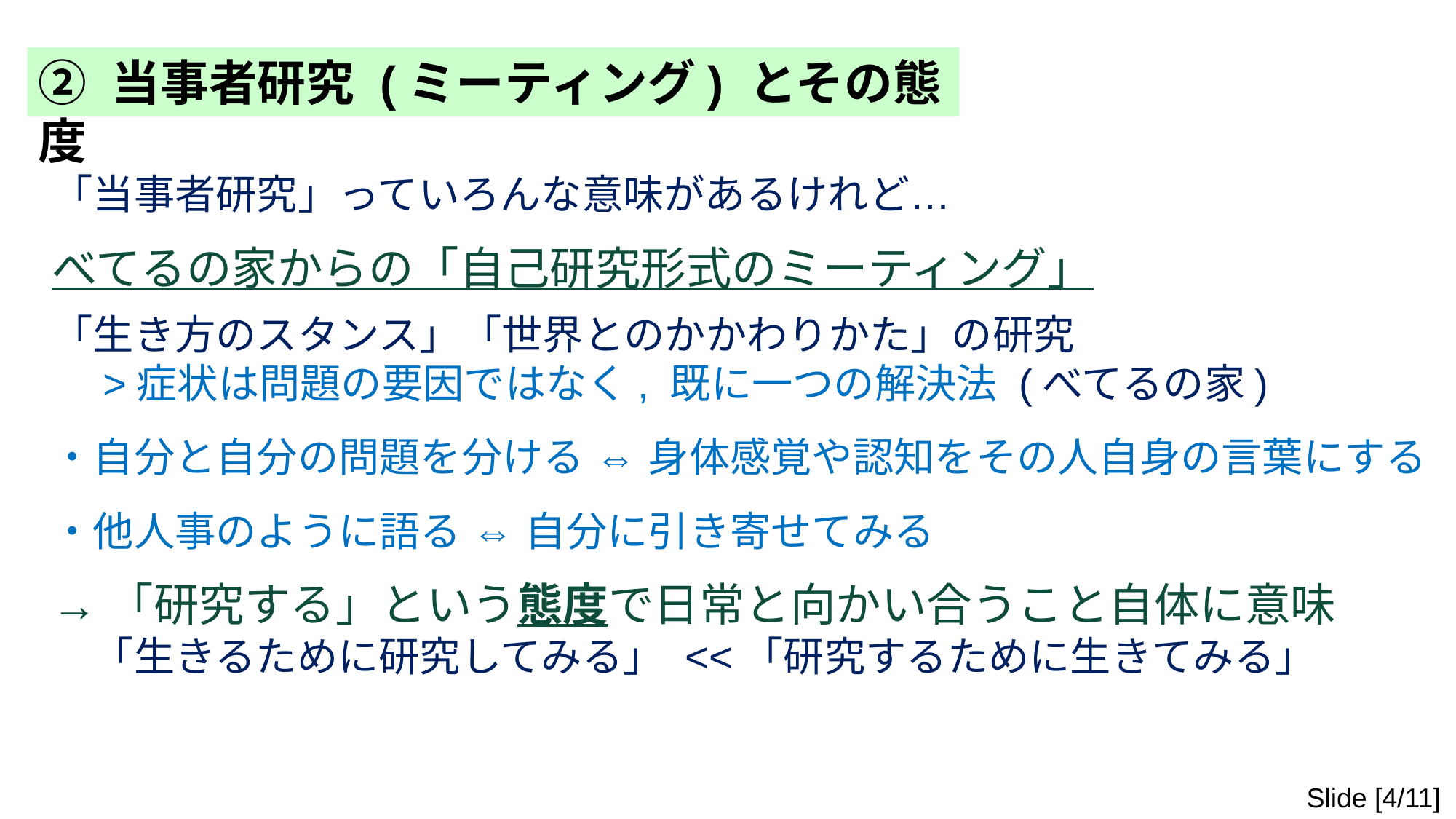

② 当事者研究 (ミーティング) とその態度

「当事者研究」っていろんな意味があるけれど…

べてるの家からの「自己研究形式のミーティング」

「生き方のスタンス」「世界とのかかわりかた」の研究
　>症状は問題の要因ではなく, 既に一つの解決法 (べてるの家)
・自分と自分の問題を分ける ⇔ 身体感覚や認知をその人自身の言葉にする
・他人事のように語る ⇔ 自分に引き寄せてみる

→「研究する」という態度で日常と向かい合うこと自体に意味
　「生きるために研究してみる」 <<「研究するために生きてみる」